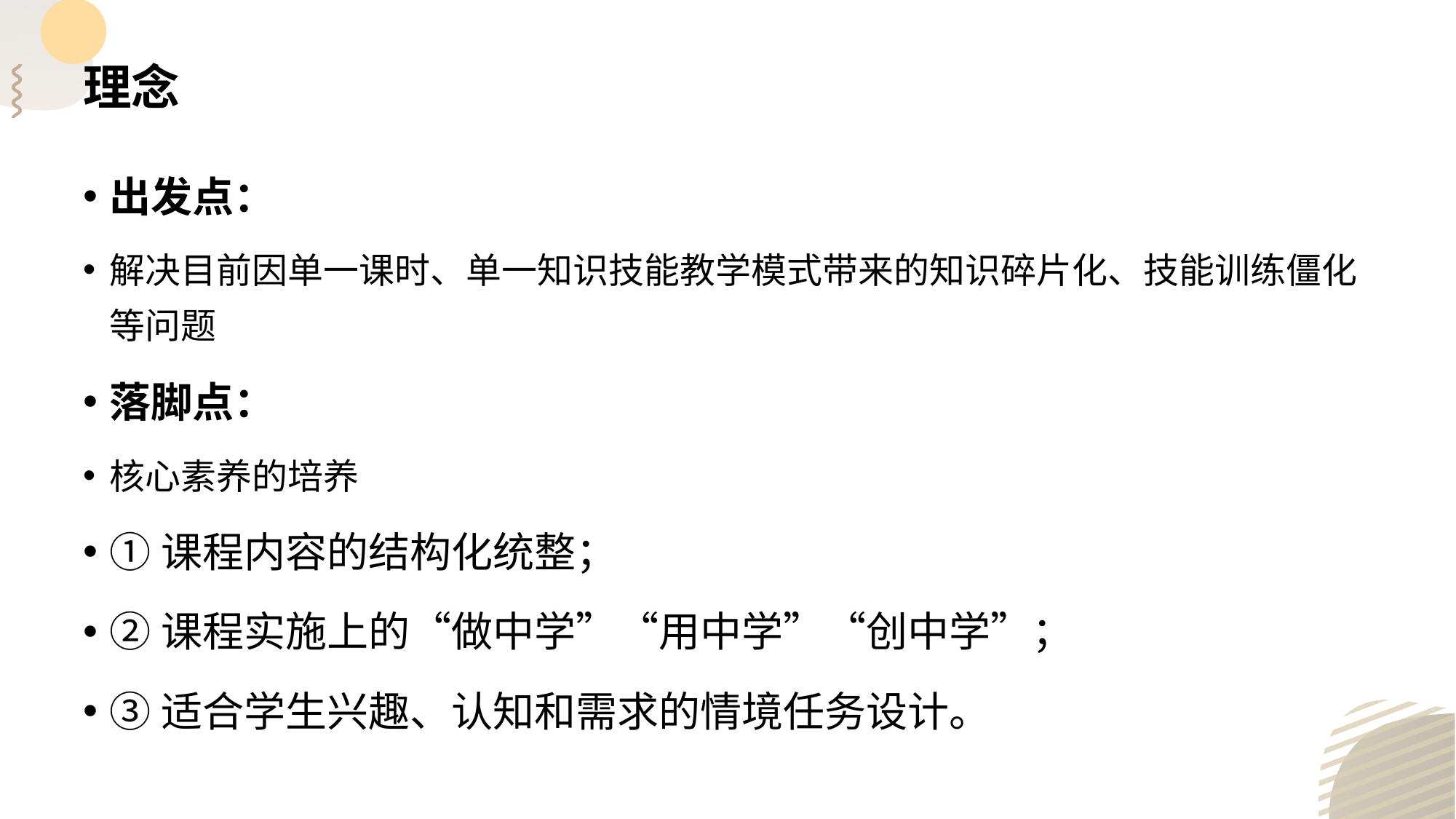

# 理念
出发点：
解决目前因单一课时、单一知识技能教学模式带来的知识碎片化、技能训练僵化等问题
落脚点：
核心素养的培养
①课程内容的结构化统整；
②课程实施上的“做中学”“用中学”“创中学”；
③适合学生兴趣、认知和需求的情境任务设计。